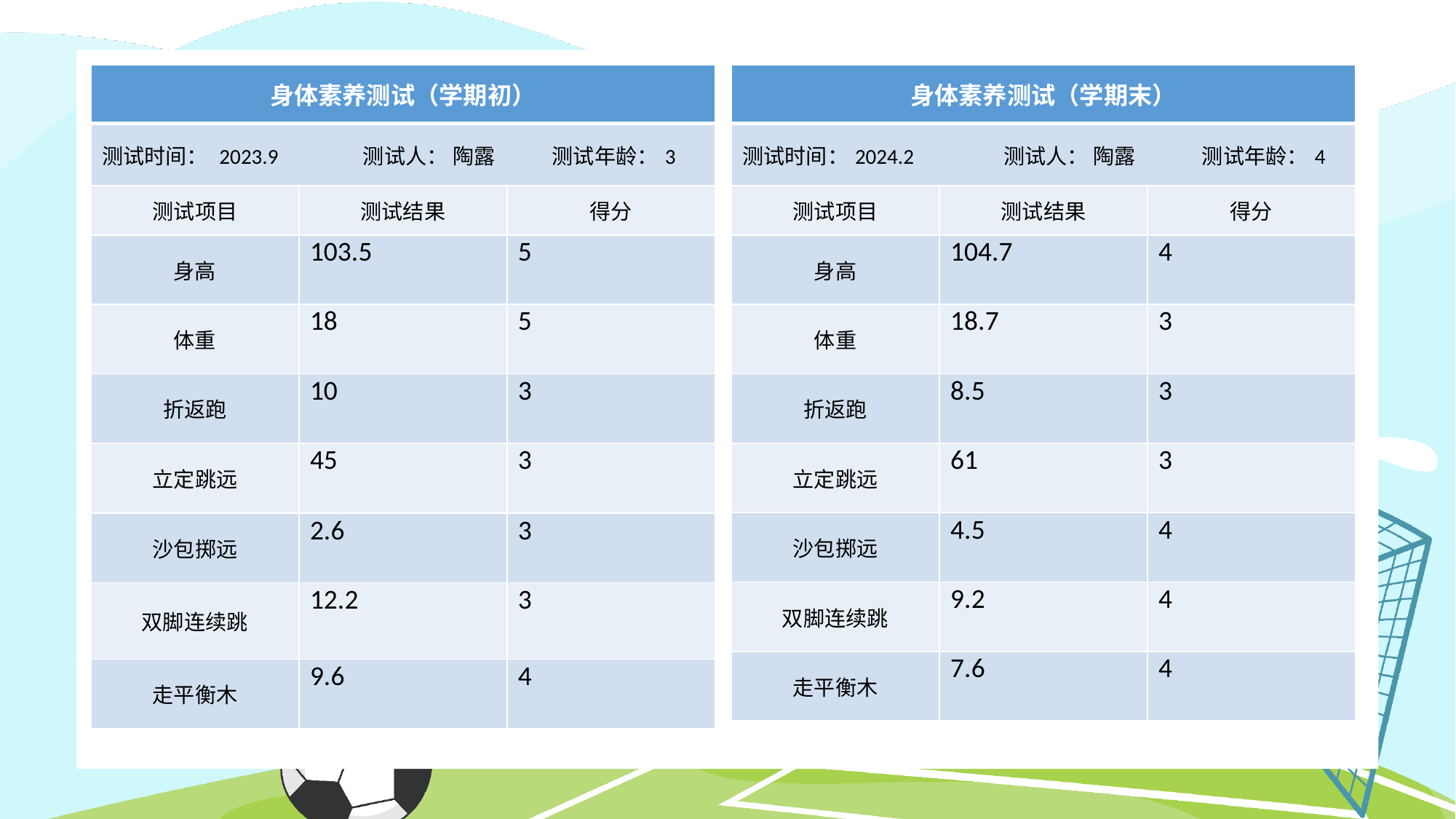

| 身体素养测试（学期初） |  |  |
| --- | --- | --- |
| 测试时间： 2023.9 测试人： 陶露 测试年龄：3 |  |  |
| 测试项目 | 测试结果 | 得分 |
| 身高 | 103.5 | 5 |
| 体重 | 18 | 5 |
| 折返跑 | 10 | 3 |
| 立定跳远 | 45 | 3 |
| 沙包掷远 | 2.6 | 3 |
| 双脚连续跳 | 12.2 | 3 |
| 走平衡木 | 9.6 | 4 |
| 身体素养测试（学期末） |  |  |
| --- | --- | --- |
| 测试时间：2024.2 测试人： 陶露 测试年龄：4 |  |  |
| 测试项目 | 测试结果 | 得分 |
| 身高 | 104.7 | 4 |
| 体重 | 18.7 | 3 |
| 折返跑 | 8.5 | 3 |
| 立定跳远 | 61 | 3 |
| 沙包掷远 | 4.5 | 4 |
| 双脚连续跳 | 9.2 | 4 |
| 走平衡木 | 7.6 | 4 |